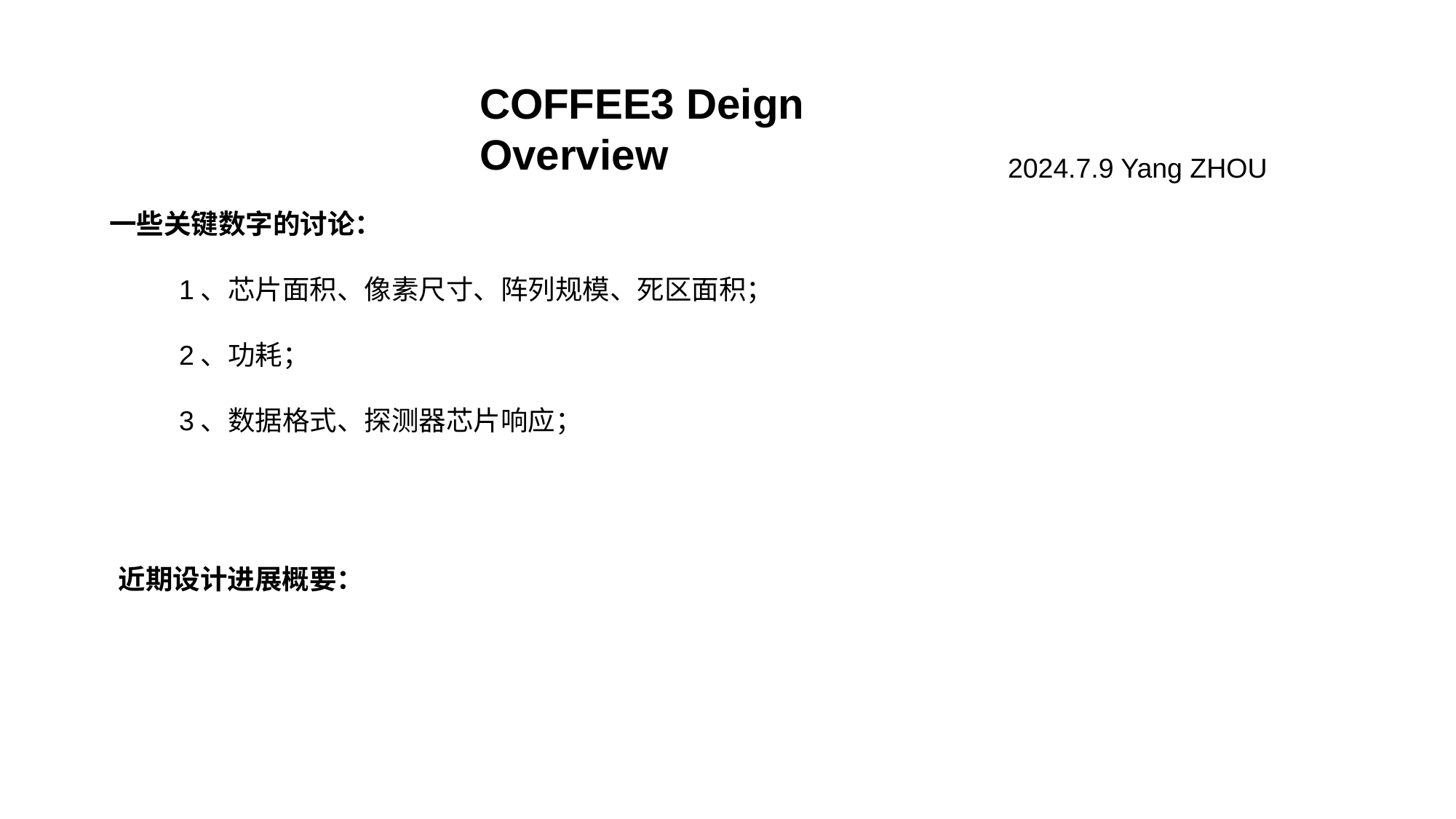

COFFEE3 Deign Overview
2024.7.9 Yang ZHOU
一些关键数字的讨论：
  1、芯片面积、像素尺寸、阵列规模、死区面积；
  2、功耗；
  3、数据格式、探测器芯片响应；
近期设计进展概要：